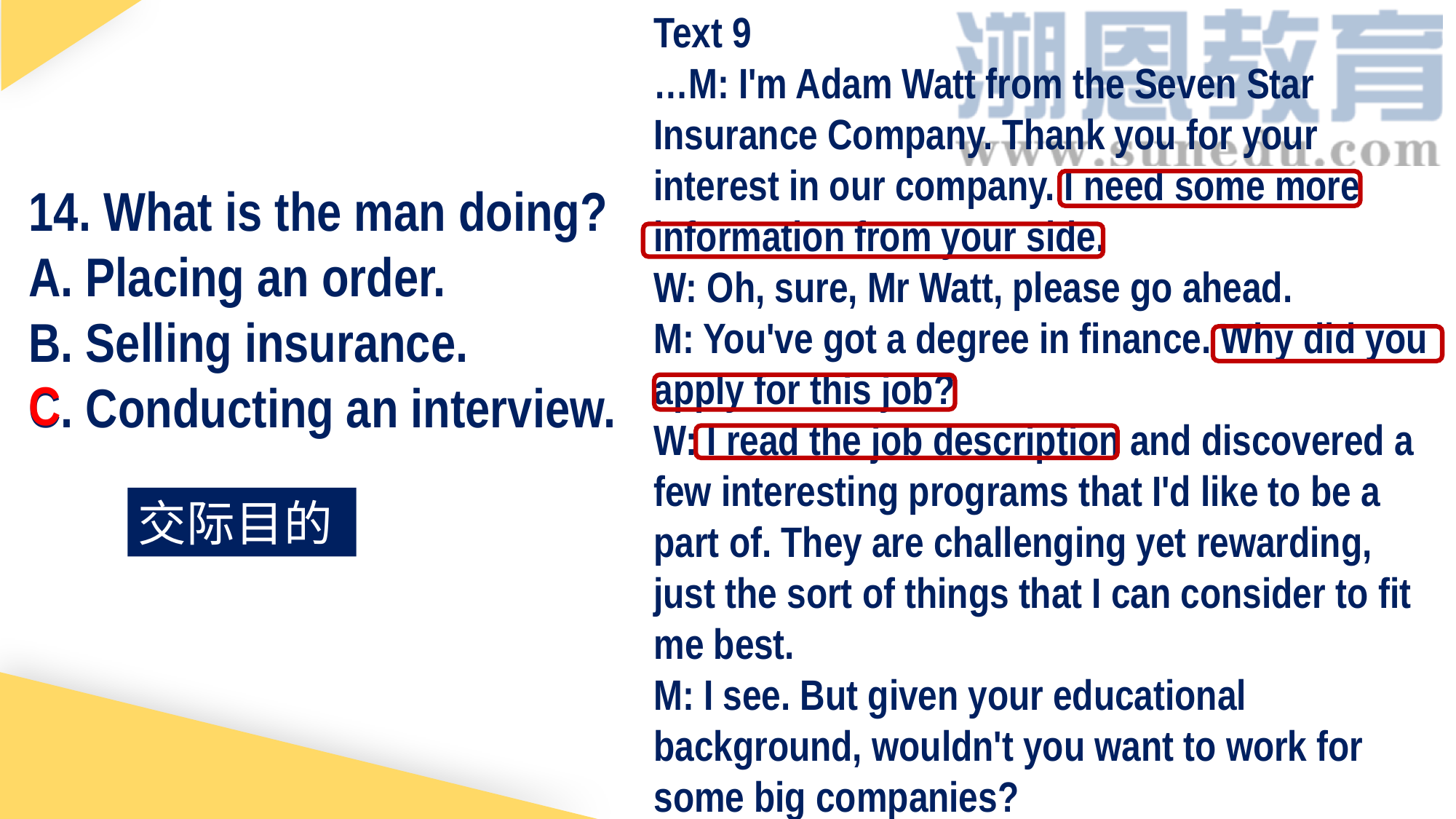

Text 9
…M: I'm Adam Watt from the Seven Star Insurance Company. Thank you for your interest in our company. I need some more information from your side.
W: Oh, sure, Mr Watt, please go ahead.
M: You've got a degree in finance. Why did you apply for this job?
W: I read the job description and discovered a few interesting programs that I'd like to be a part of. They are challenging yet rewarding, just the sort of things that I can consider to fit me best.
M: I see. But given your educational background, wouldn't you want to work for some big companies?

14. What is the man doing?
A. Placing an order.
B. Selling insurance.
C. Conducting an interview.

C

交际目的